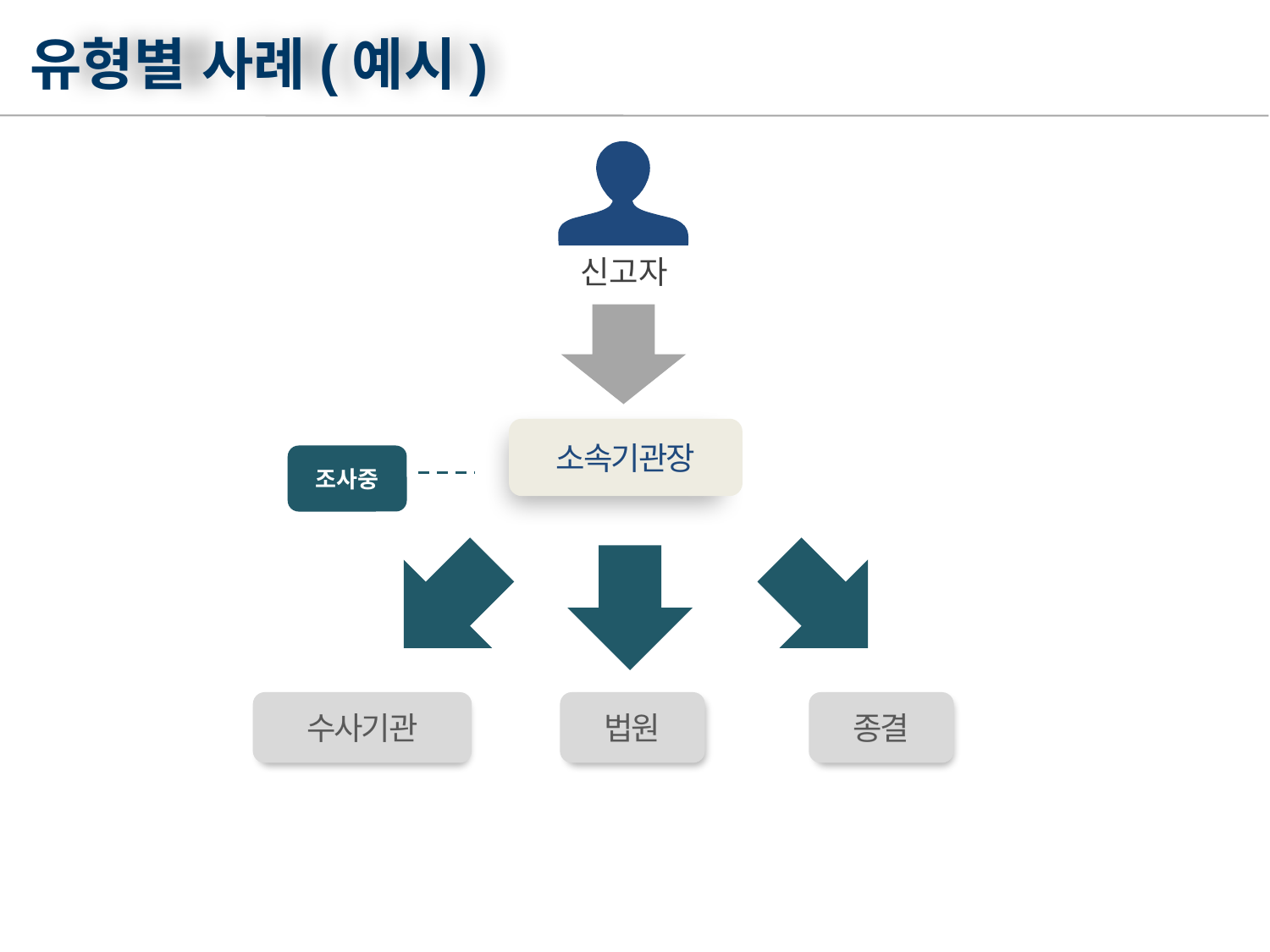

부정청탁 및 금품등 수수의 금지에 관한 법률
유형별 사례(예시)

신고자

신고
소속기관장
조사중

과태료
부과
요청
수사
의뢰
시행령
제14조
수사
의뢰
수사기관
법원
종결